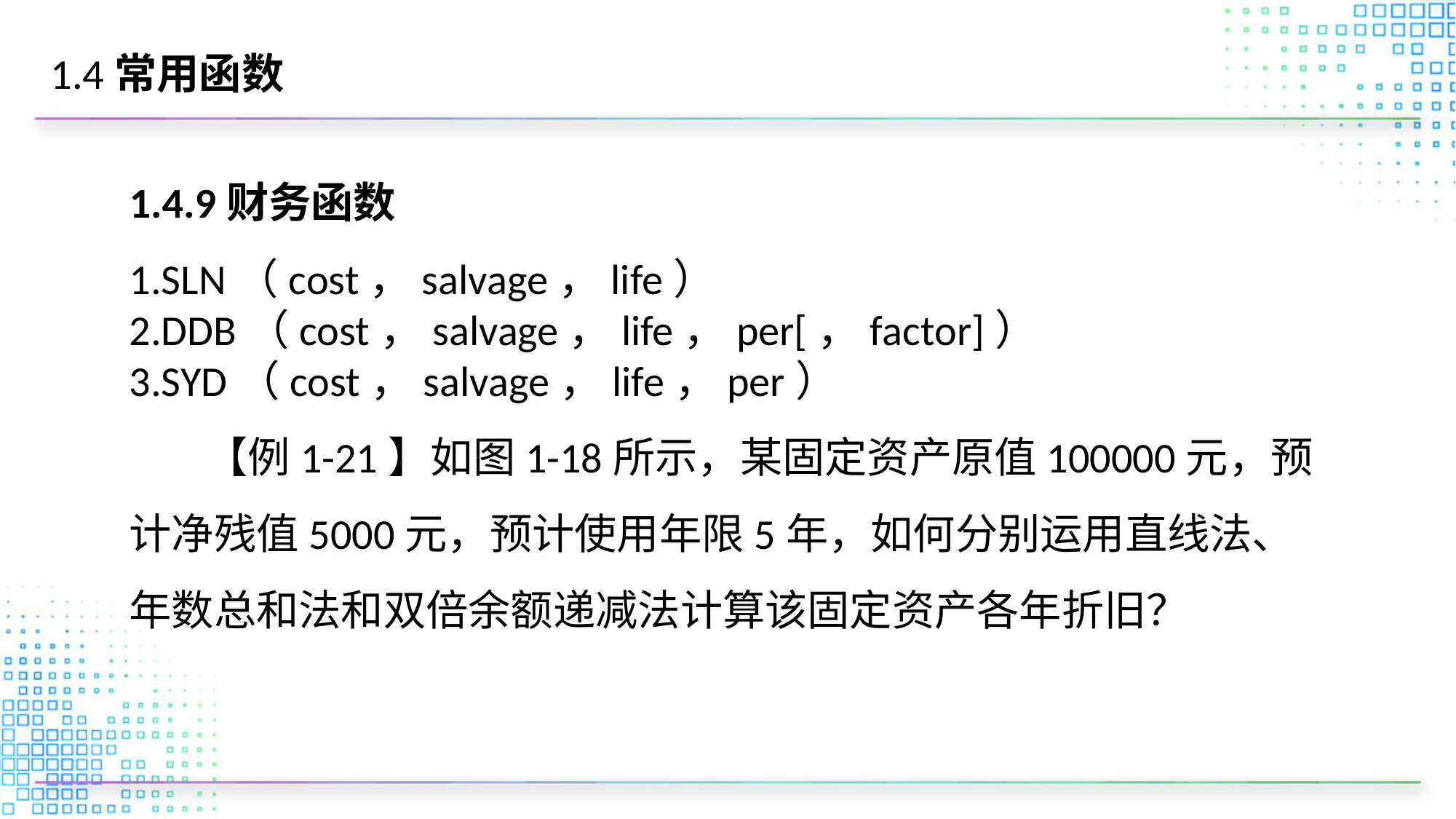

# 1.4常用函数
1.4.9财务函数
1.SLN（cost，salvage，life）
2.DDB（cost，salvage，life，per[，factor]）
3.SYD（cost，salvage，life，per）
       【例1-21】如图1-18所示，某固定资产原值100000元，预计净残值5000元，预计使用年限5年，如何分别运用直线法、年数总和法和双倍余额递减法计算该固定资产各年折旧？